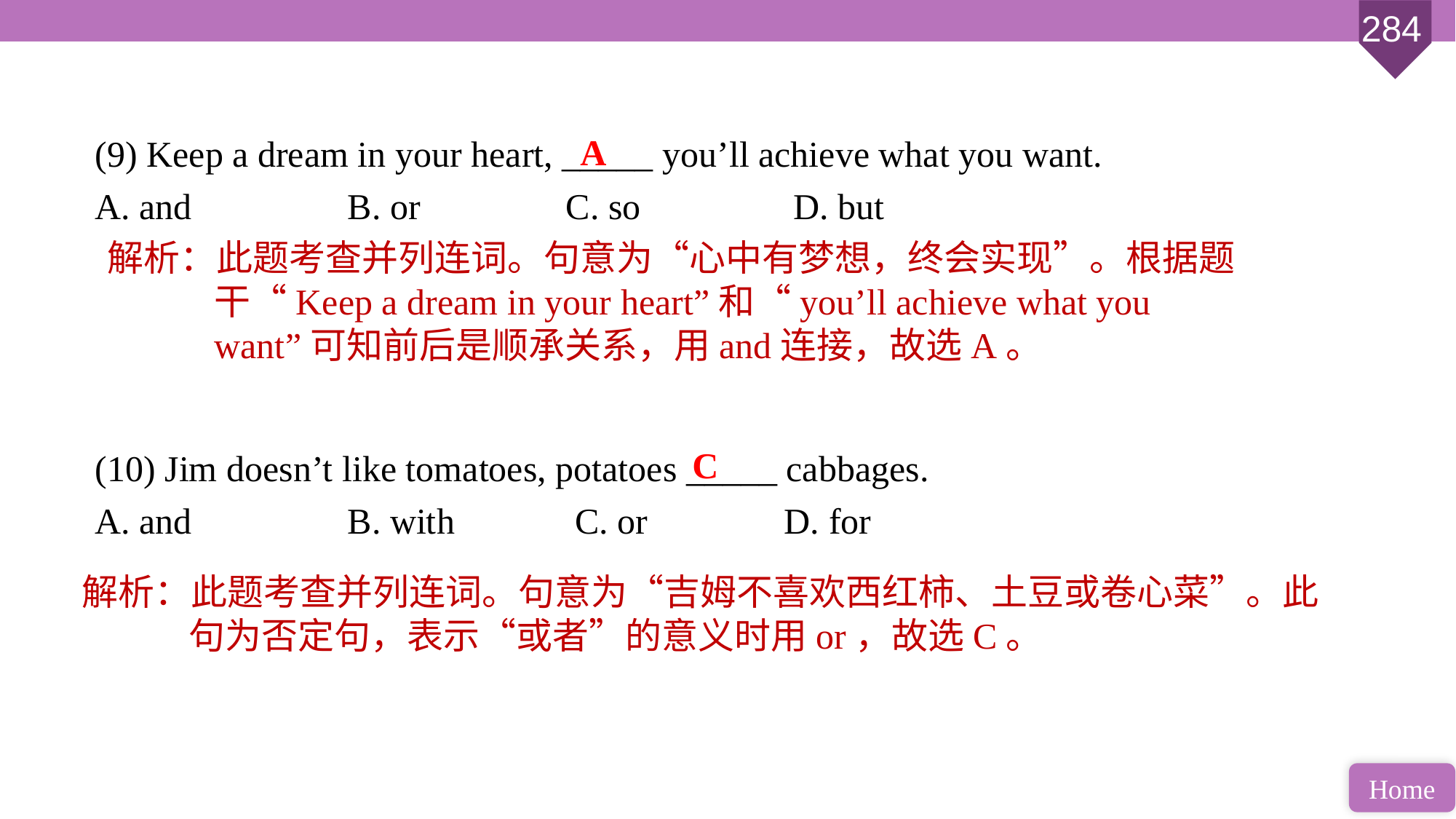

(9) Keep a dream in your heart, _____ you’ll achieve what you want.
A. and 		B. or 		C. so		 D. but

(10) Jim doesn’t like tomatoes, potatoes _____ cabbages.
A. and 		B. with		 C. or 		D. for
A
解析：此题考查并列连词。句意为“心中有梦想，终会实现”。根据题干“Keep a dream in your heart”和“you’ll achieve what you want”可知前后是顺承关系，用and连接，故选A。
C
解析：此题考查并列连词。句意为“吉姆不喜欢西红柿、土豆或卷心菜”。此句为否定句，表示“或者”的意义时用or，故选C。